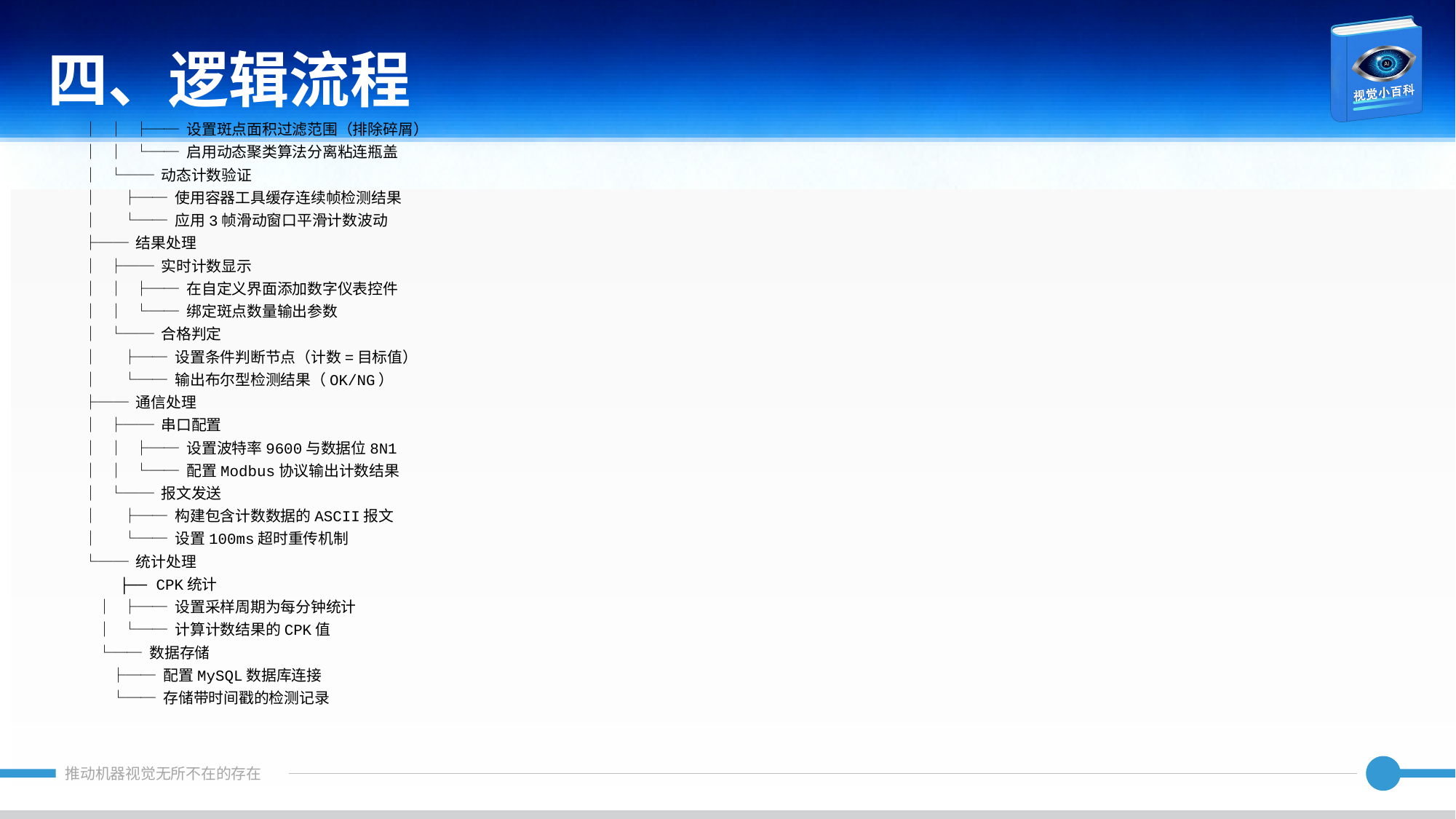

四、逻辑流程

│   │   ├── 设置斑点面积过滤范围（排除碎屑）
│   │   └── 启用动态聚类算法分离粘连瓶盖
│   └── 动态计数验证
│       ├── 使用容器工具缓存连续帧检测结果
│       └── 应用3帧滑动窗口平滑计数波动
├── 结果处理
│   ├── 实时计数显示
│   │   ├── 在自定义界面添加数字仪表控件
│   │   └── 绑定斑点数量输出参数
│   └── 合格判定
│       ├── 设置条件判断节点（计数=目标值）
│       └── 输出布尔型检测结果（OK/NG）
├── 通信处理
│   ├── 串口配置
│   │   ├── 设置波特率9600与数据位8N1
│   │   └── 配置Modbus协议输出计数结果
│   └── 报文发送
│       ├── 构建包含计数数据的ASCII报文
│       └── 设置100ms超时重传机制
└── 统计处理
    ├── CPK统计
    │   ├── 设置采样周期为每分钟统计
    │   └── 计算计数结果的CPK值
    └── 数据存储
        ├── 配置MySQL数据库连接
        └── 存储带时间戳的检测记录
9